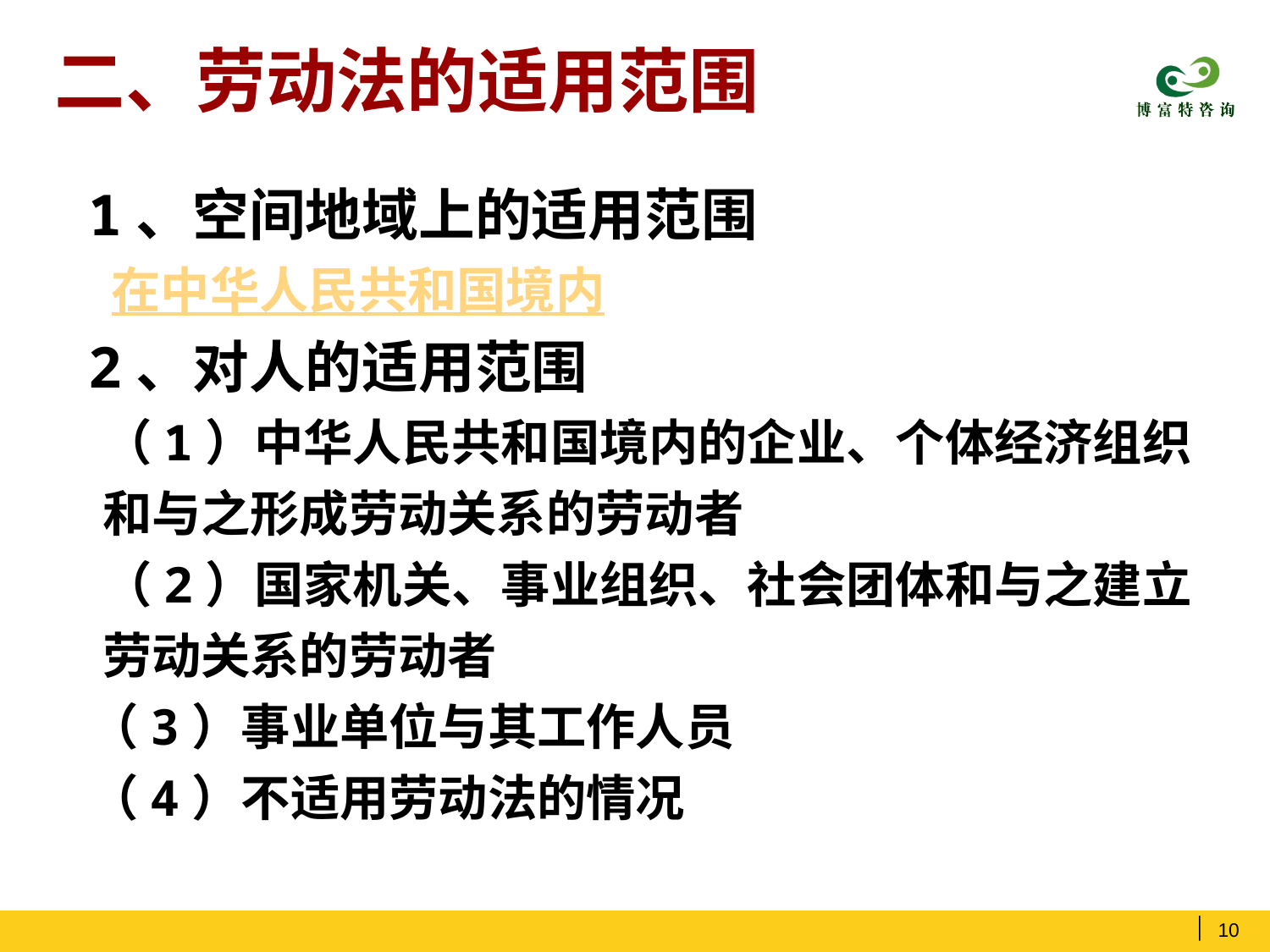

# 二、劳动法的适用范围
 1、空间地域上的适用范围
    在中华人民共和国境内
 2、对人的适用范围
（1）中华人民共和国境内的企业、个体经济组织和与之形成劳动关系的劳动者
（2）国家机关、事业组织、社会团体和与之建立劳动关系的劳动者
  （3）事业单位与其工作人员
  （4）不适用劳动法的情况